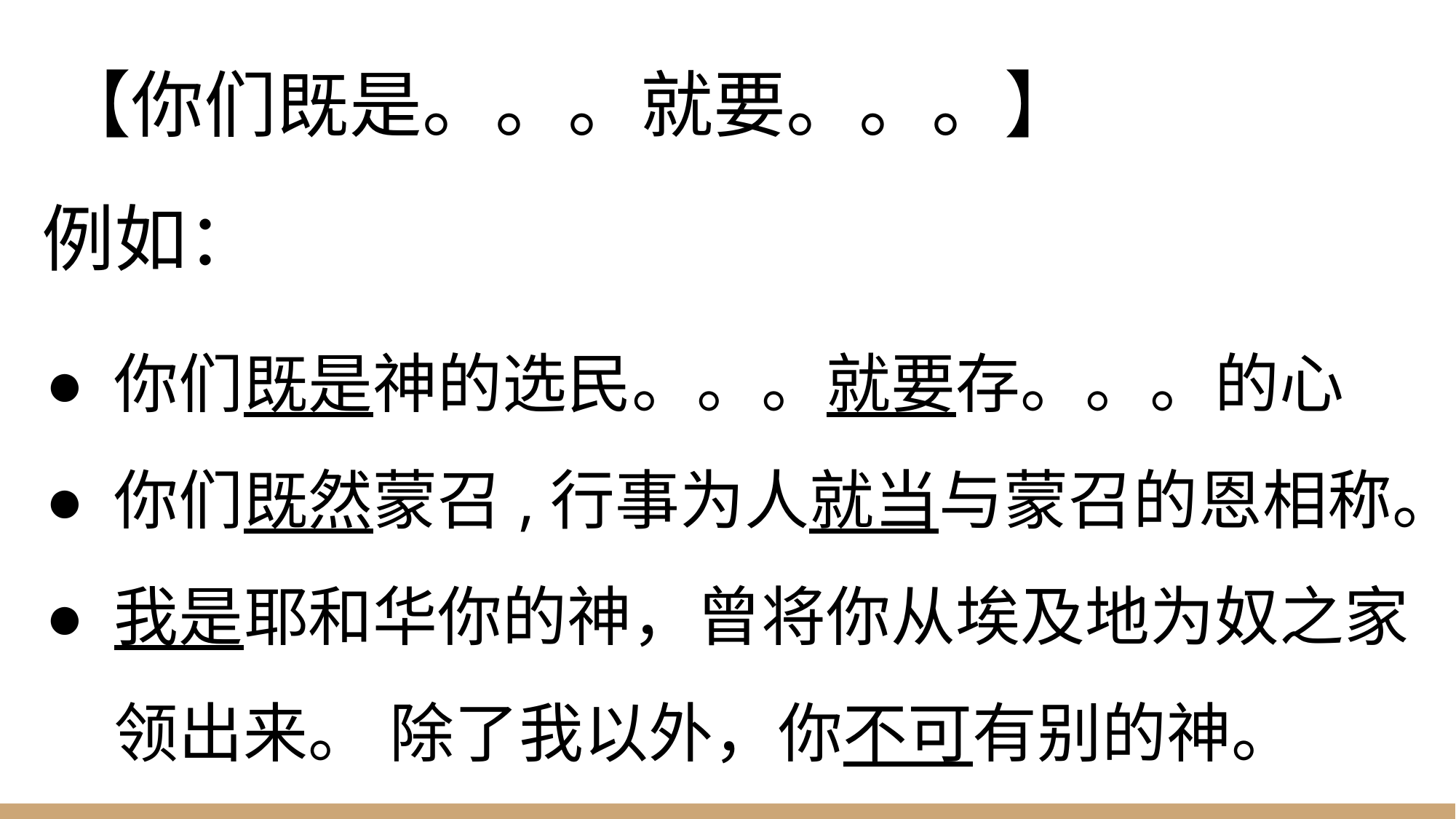

# 【你们既是。。。就要。。。】
例如：
你们既是神的选民。。。就要存。。。的心
你们既然蒙召,行事为人就当与蒙召的恩相称。
我是耶和华你的神，曾将你从埃及地为奴之家领出来。 除了我以外，你不可有别的神。